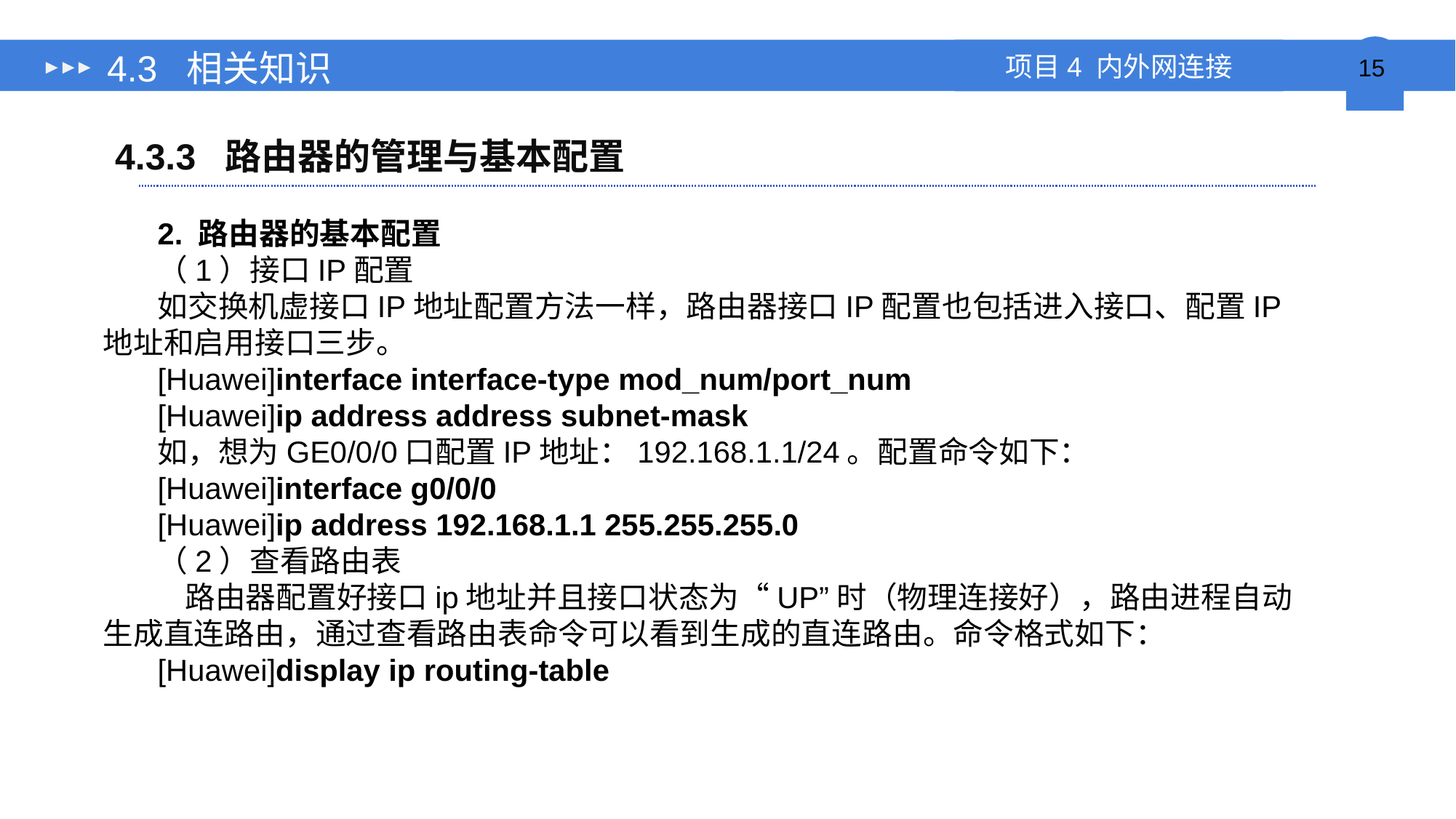

# 4.3  相关知识
4.3.3  路由器的管理与基本配置

2. 路由器的基本配置
（1）接口IP配置
如交换机虚接口IP地址配置方法一样，路由器接口IP配置也包括进入接口、配置IP地址和启用接口三步。
[Huawei]interface interface-type mod_num/port_num
[Huawei]ip address address subnet-mask
如，想为GE0/0/0口配置IP地址：192.168.1.1/24。配置命令如下：
[Huawei]interface g0/0/0
[Huawei]ip address 192.168.1.1 255.255.255.0
（2）查看路由表
   路由器配置好接口ip地址并且接口状态为“UP”时（物理连接好），路由进程自动生成直连路由，通过查看路由表命令可以看到生成的直连路由。命令格式如下：
[Huawei]display ip routing-table